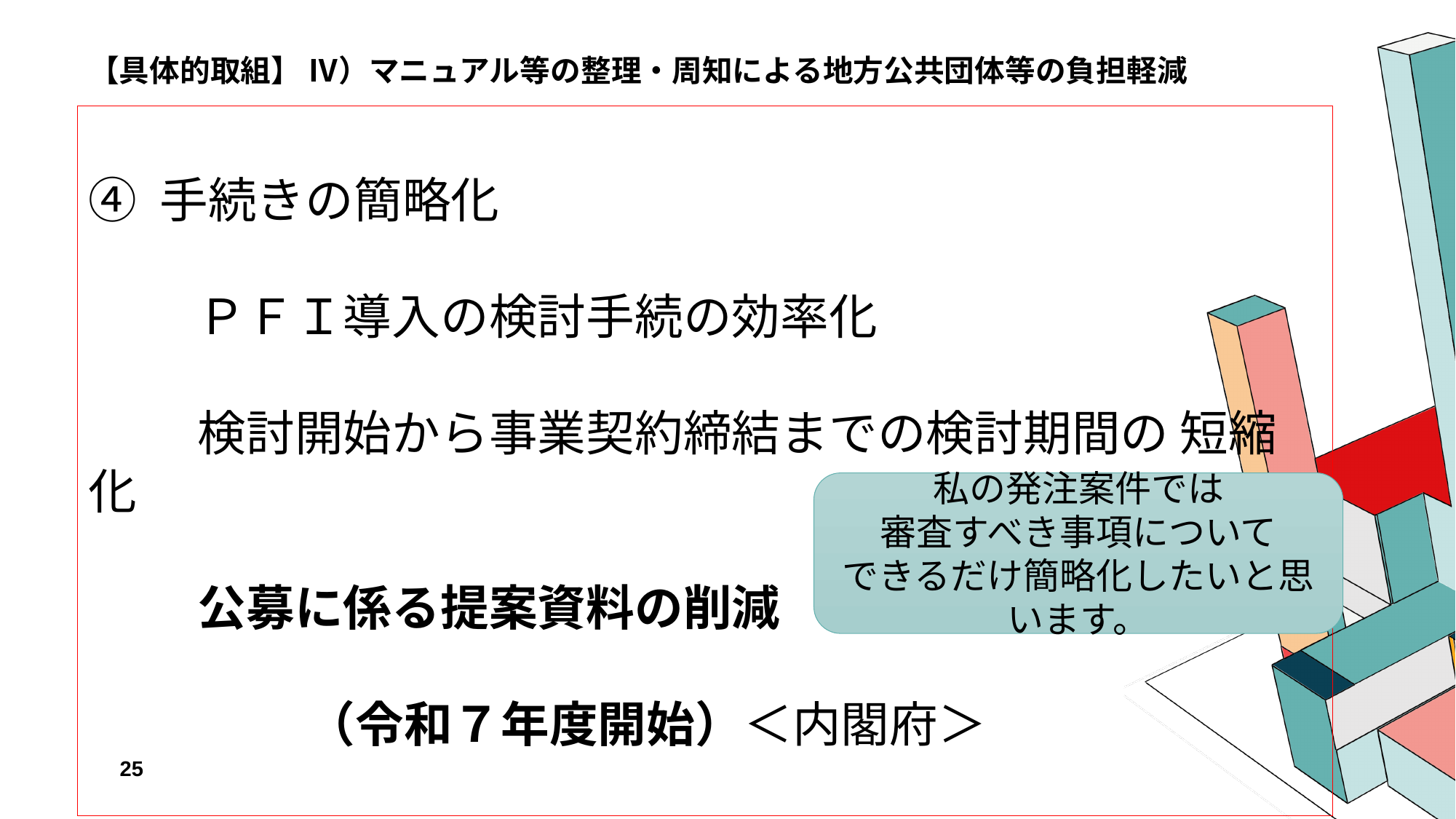

# 【具体的取組】 ⅳ）マニュアル等の整理・周知による地方公共団体等の負担軽減

④ 手続きの簡略化

	ＰＦＩ導入の検討手続の効率化

	検討開始から事業契約締結までの検討期間の 短縮化

	公募に係る提案資料の削減

		（令和７年度開始）＜内閣府＞

私の発注案件では
審査すべき事項について
できるだけ簡略化したいと思います。
25